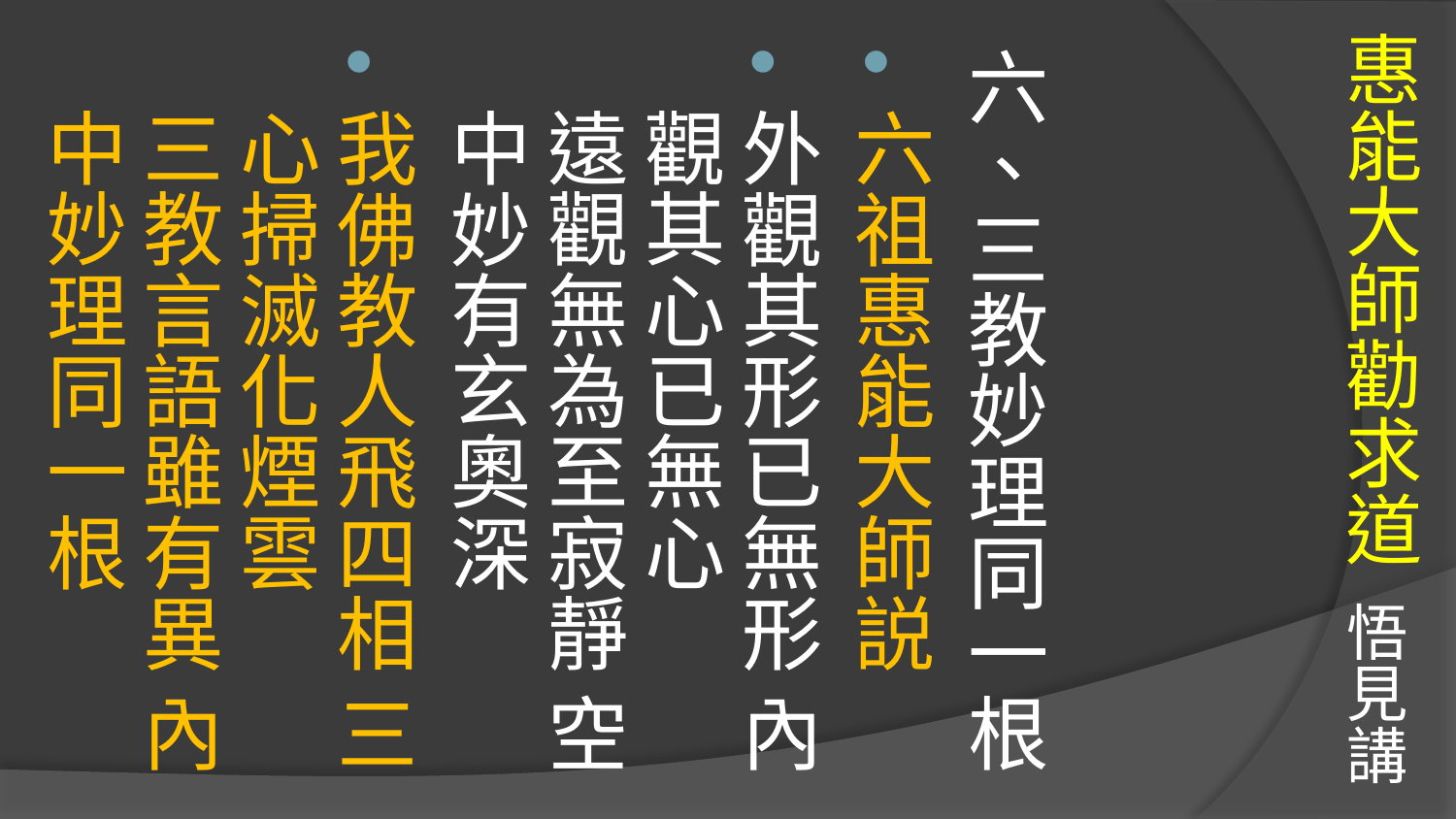

# 惠能大師勸求道  悟見講
六、三教妙理同一根
六祖惠能大師説
外觀其形已無形 內觀其心已無心
遠觀無為至寂靜 空中妙有玄奧深
我佛教人飛四相 三心掃滅化煙雲 
三教言語雖有異 內中妙理同一根